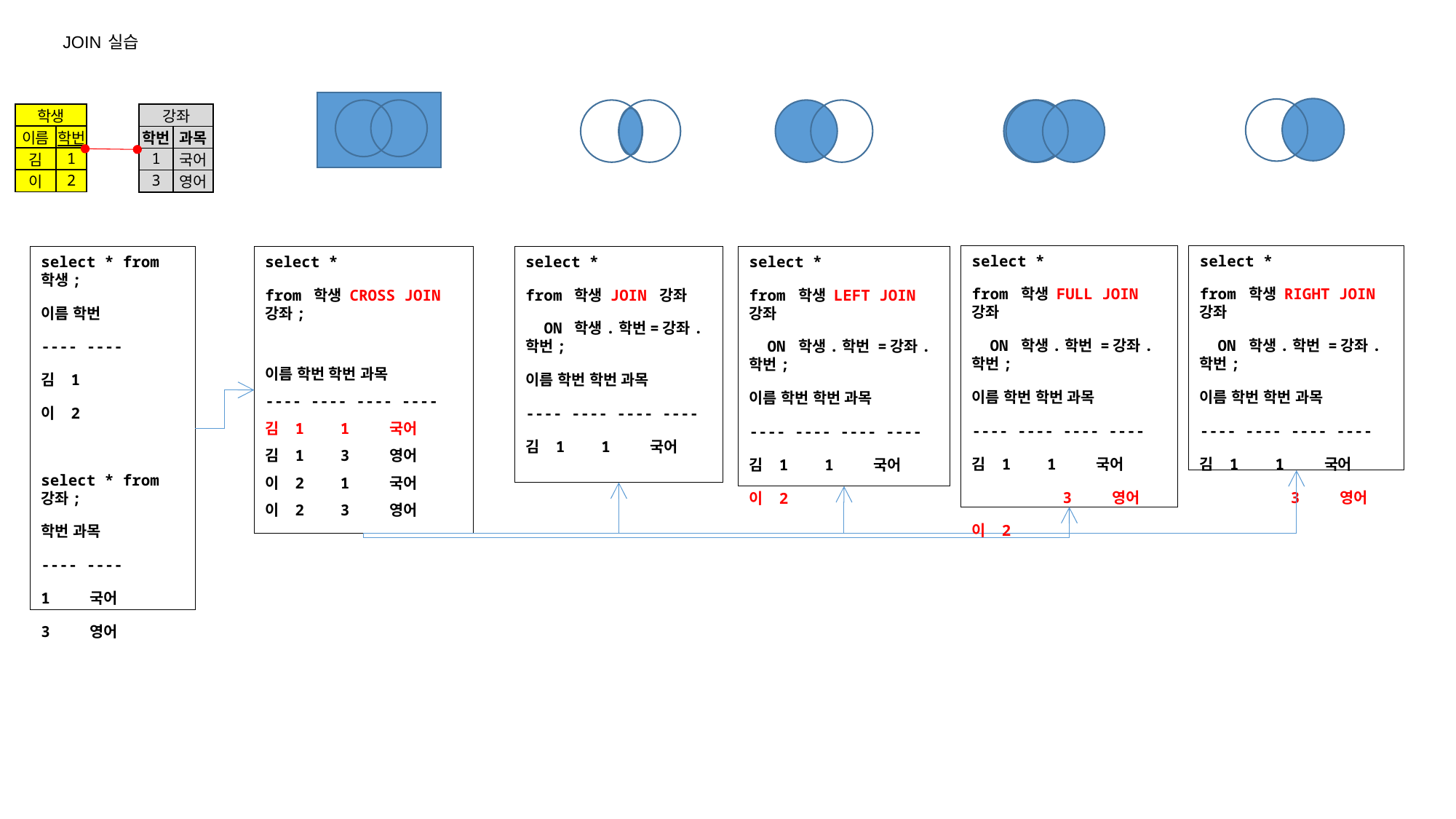

JOIN 실습

| 학생 |  |
| --- | --- |
| 이름 | 학번 |
| 김 | 1 |
| 이 | 2 |
| 강좌 |  |
| --- | --- |
| 학번 | 과목 |
| 1 | 국어 |
| 3 | 영어 |

select *
from 학생 FULL JOIN 강좌
  ON 학생.학번 =강좌.학번;
이름 학번 학번 과목
---- ---- ---- ----
김   1    1    국어
          3    영어
이   2
select *
from 학생 RIGHT JOIN 강좌
  ON 학생.학번 =강좌.학번;
이름 학번 학번 과목
---- ---- ---- ----
김   1    1    국어
          3    영어
select * from 학생;
이름 학번
---- ----
김   1
이   2

select * from 강좌;
학번 과목
---- ----
1    국어
3    영어
select *
from 학생 CROSS JOIN 강좌;

이름 학번 학번 과목
---- ---- ---- ----
김   1    1    국어
김   1    3    영어
이   2    1    국어
이   2    3    영어
select *
from 학생 JOIN 강좌
  ON 학생.학번=강좌.학번;
이름 학번 학번 과목
---- ---- ---- ----
김   1    1    국어
select *
from 학생 LEFT JOIN 강좌
  ON 학생.학번 =강좌.학번;
이름 학번 학번 과목
---- ---- ---- ----
김   1    1    국어
이   2